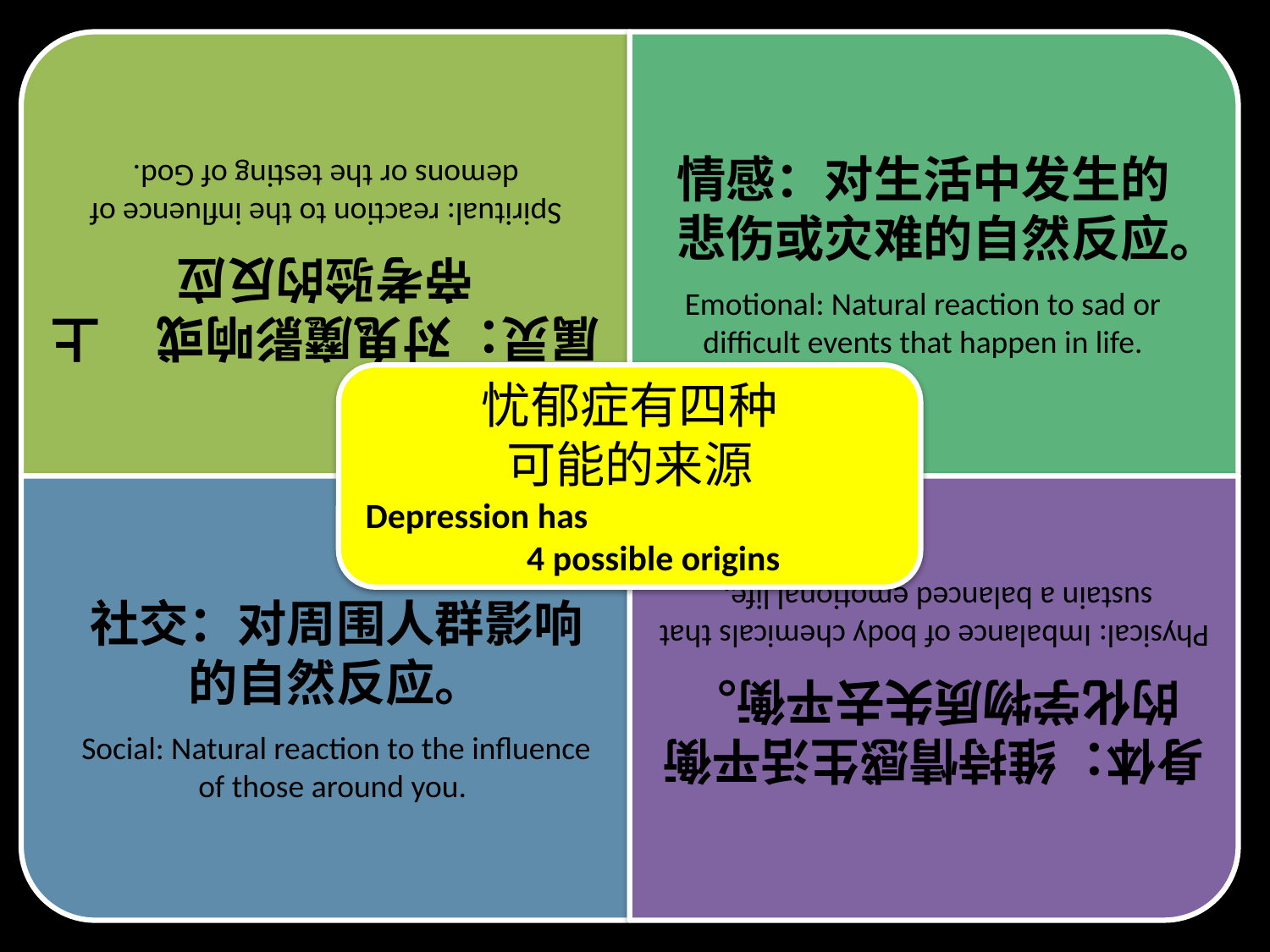

属灵：对鬼魔影响或     上帝考验的反应
Spiritual: reaction to the influence of demons or the testing of God.
情感：对生活中发生的悲伤或灾难的自然反应。
Emotional: Natural reaction to sad or difficult events that happen in life.
社交：对周围人群影响的自然反应。
Social: Natural reaction to the influence of those around you.
身体：维持情感生活平衡的化学物质失去平衡。
Physical: Imbalance of body chemicals that sustain a balanced emotional life.
忧郁症有四种
可能的来源
Depression has                                             4 possible origins